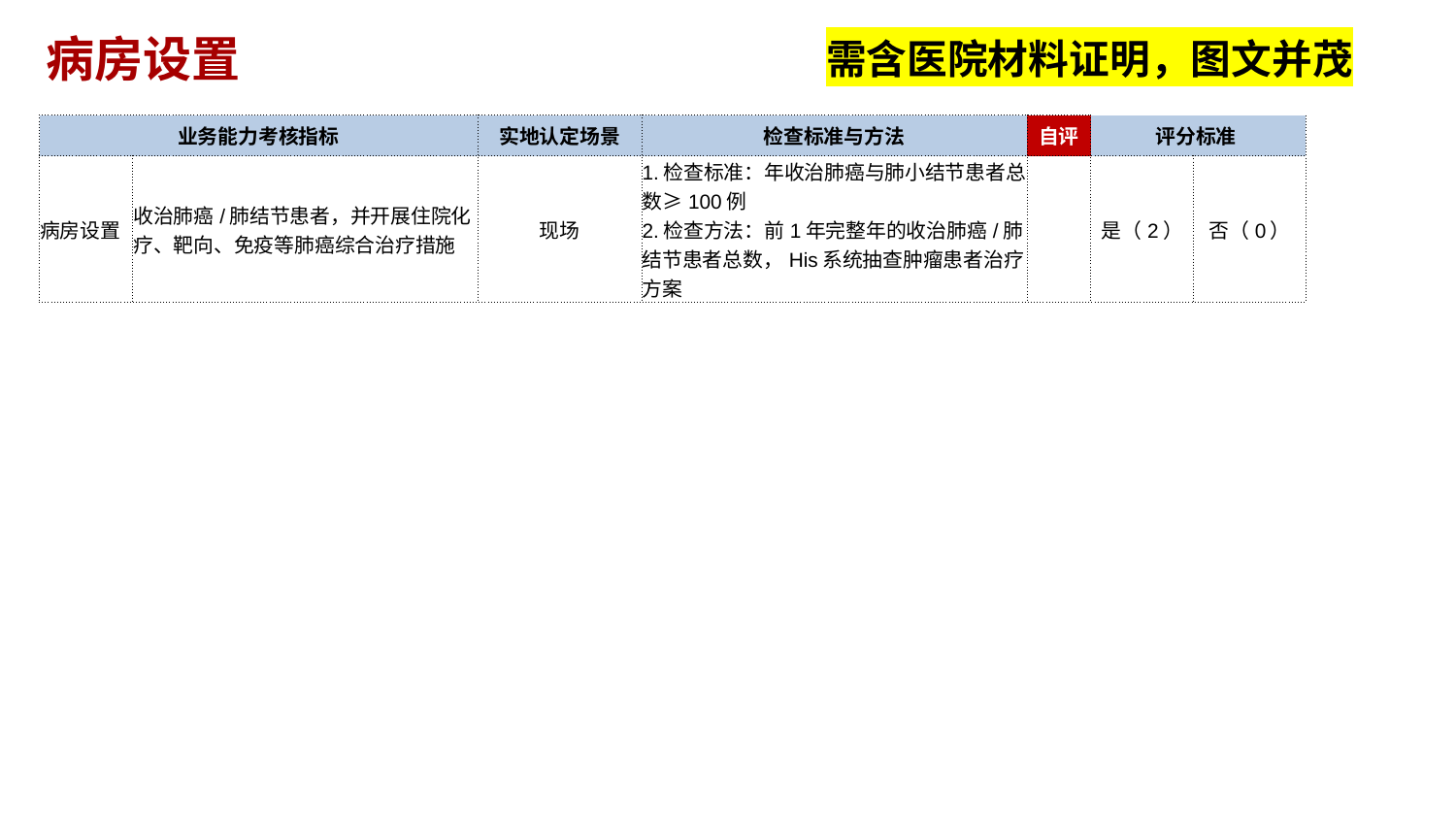

病房设置

需含医院材料证明，图文并茂
| 业务能力考核指标 |  | 实地认定场景 | 检查标准与方法 | 自评 | 评分标准 |  |
| --- | --- | --- | --- | --- | --- | --- |
| 病房设置 | 收治肺癌/肺结节患者，并开展住院化疗、靶向、免疫等肺癌综合治疗措施 | 现场 | 1.检查标准：年收治肺癌与肺小结节患者总数≥100例 2.检查方法：前1年完整年的收治肺癌/肺结节患者总数，His系统抽查肿瘤患者治疗方案 |  | 是（2） | 否（0） |
62